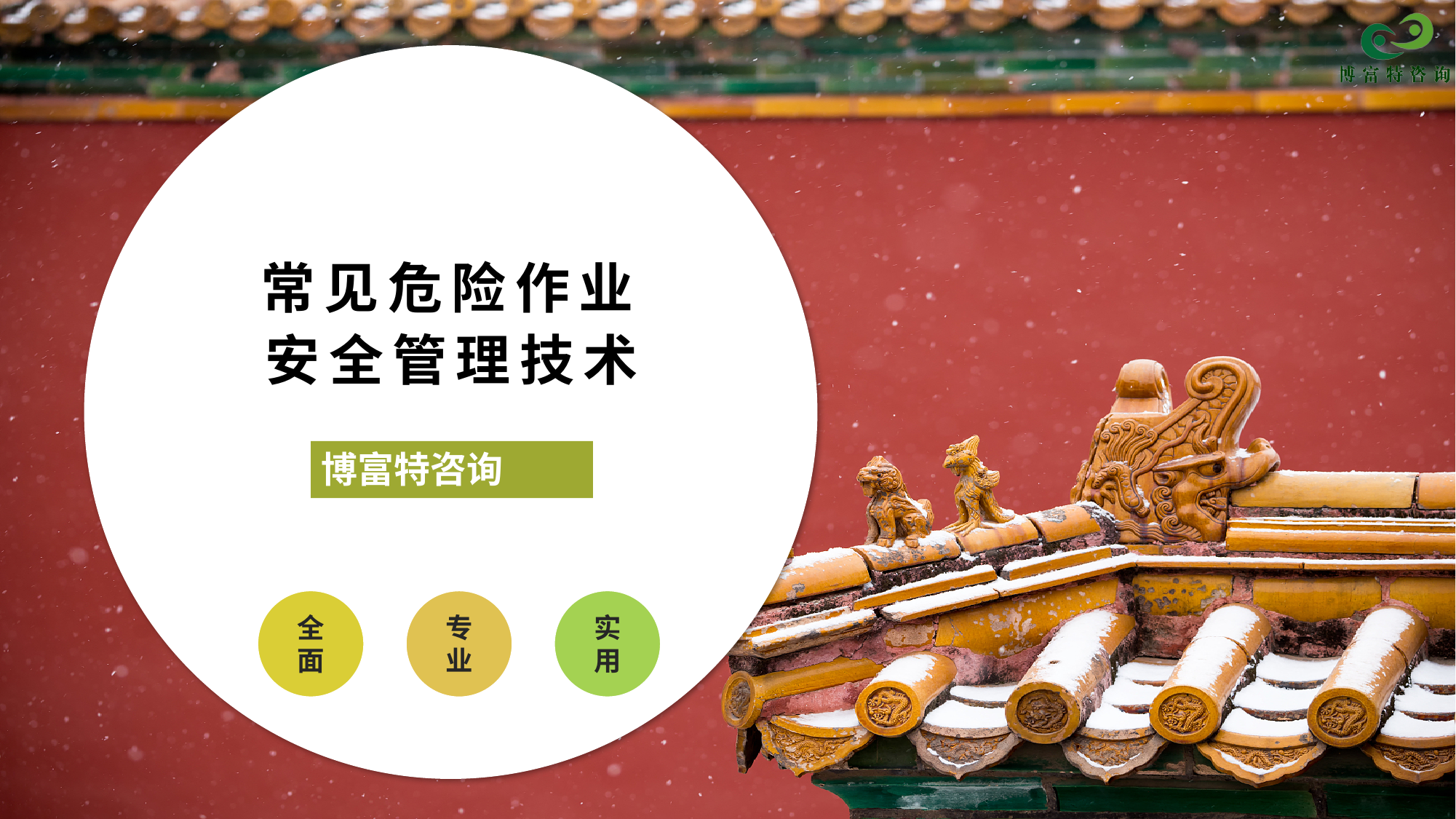

# 常见危险作业 安全管理技术
博富特咨询
全面
实用
专业